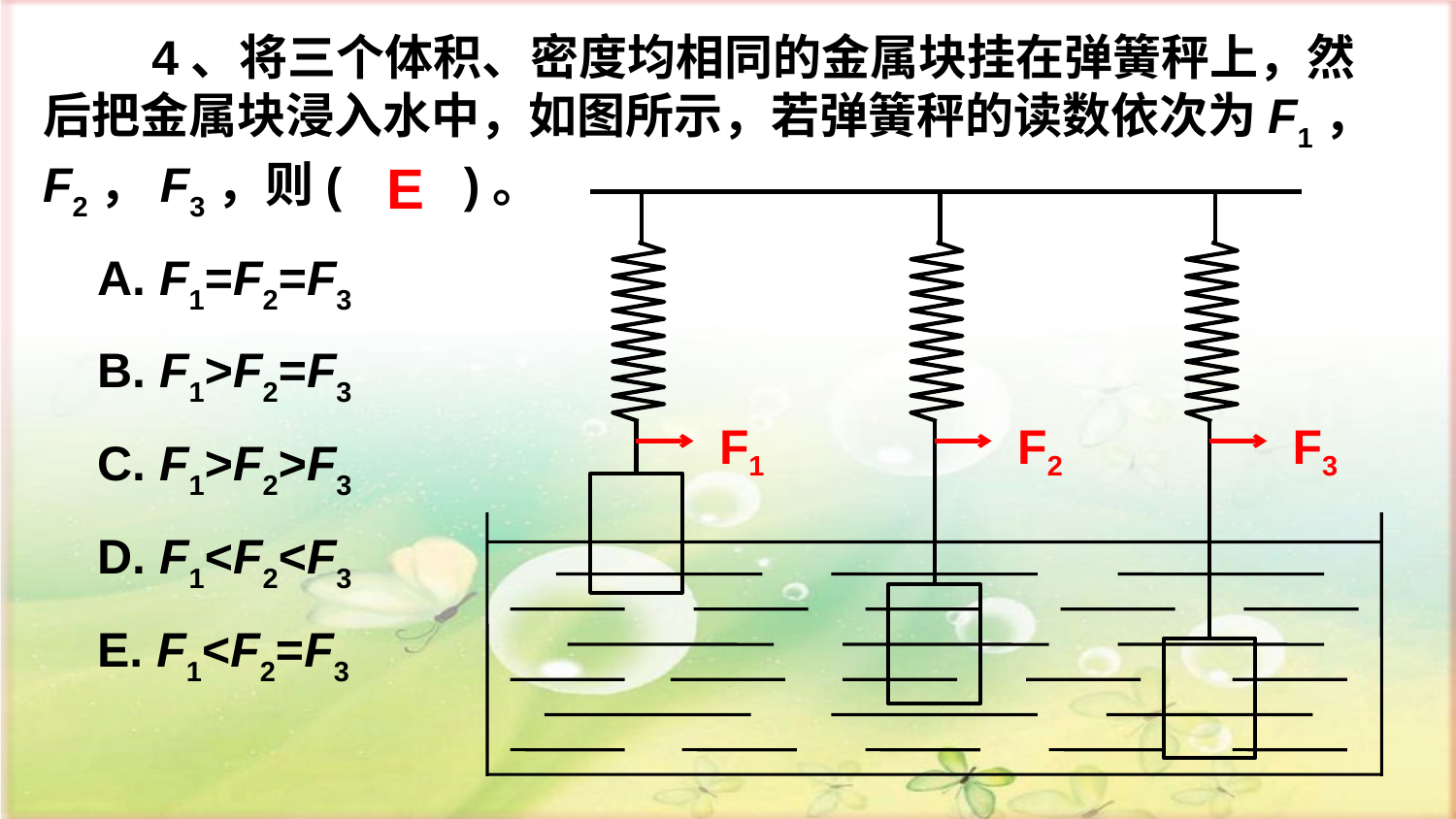

4、将三个体积、密度均相同的金属块挂在弹簧秤上，然后把金属块浸入水中，如图所示，若弹簧秤的读数依次为F1，F2，F3，则(         )。
    A. F1=F2=F3
    B. F1>F2=F3
    C. F1>F2>F3
    D. F1<F2<F3
    E. F1<F2=F3
E

F1

F2

F3